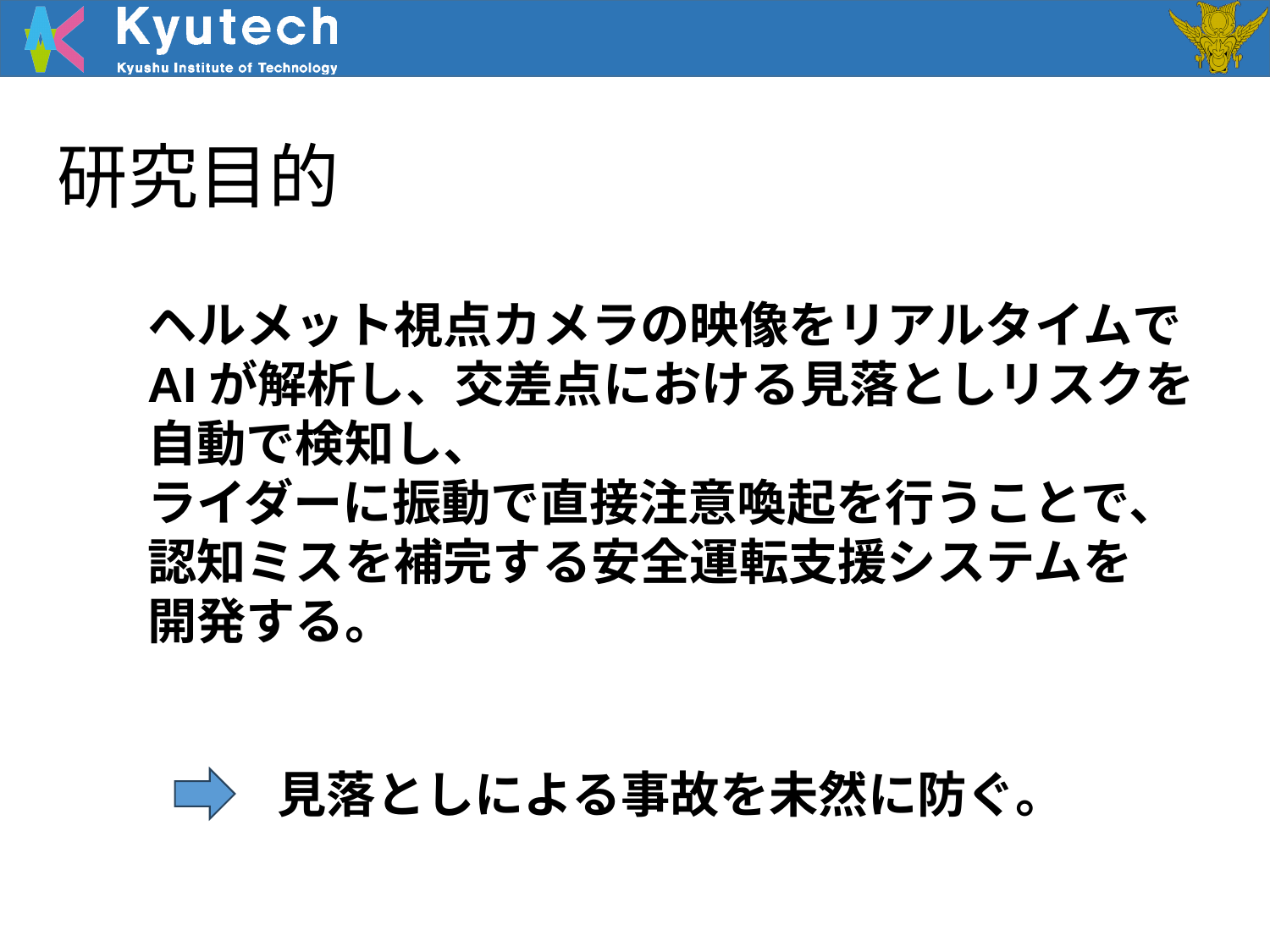

研究目的
ヘルメット視点カメラの映像をリアルタイムで
AIが解析し、交差点における見落としリスクを
自動で検知し、
ライダーに振動で直接注意喚起を行うことで、
認知ミスを補完する安全運転支援システムを
開発する。

見落としによる事故を未然に防ぐ。